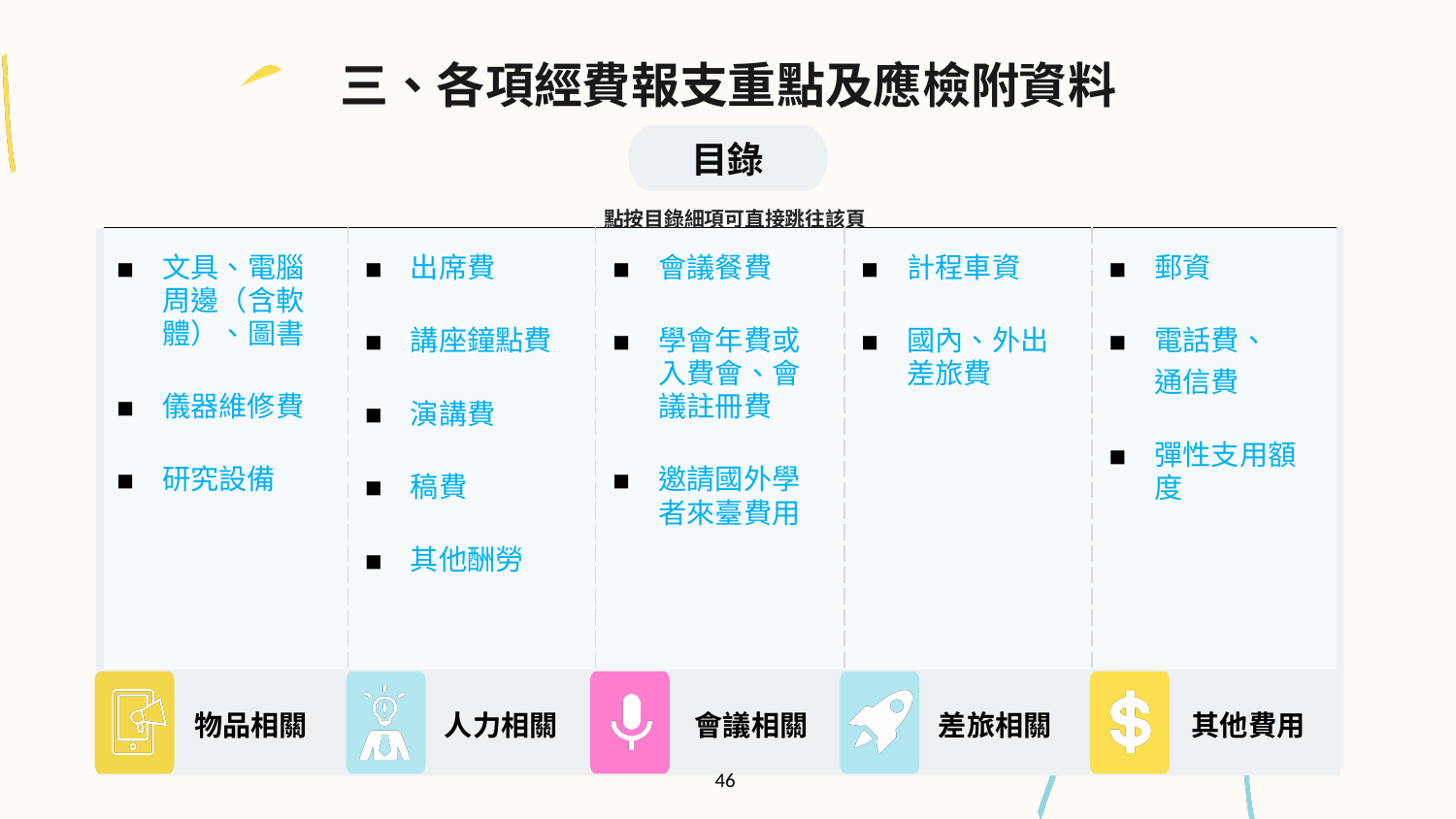

三、各項經費報支重點及應檢附資料

目錄
點按目錄細項可直接跳往該頁

| 文具、電腦周邊（含軟體）、圖書 儀器維修費 研究設備 | 出席費 講座鐘點費 演講費 稿費 其他酬勞 | 會議餐費 學會年費或入費會、會議註冊費 邀請國外學者來臺費用 | 計程車資 國內、外出差旅費 | 郵資 電話費、通信費 彈性支用額度 |
| --- | --- | --- | --- | --- |

物品相關
人力相關
會議相關
差旅相關
其他費用
46